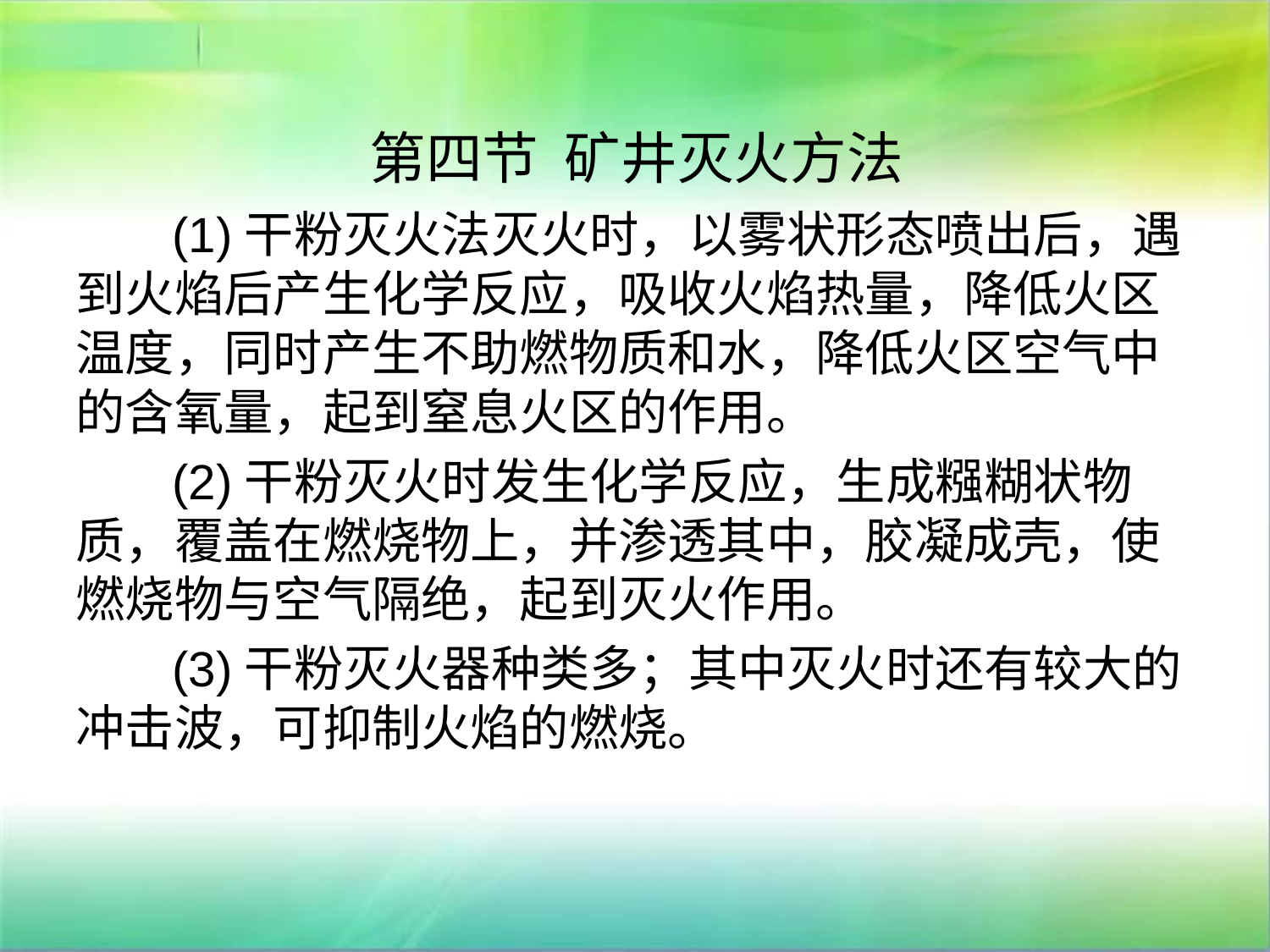

# 第四节  矿井灭火方法
       (1)干粉灭火法灭火时，以雾状形态喷出后，遇到火焰后产生化学反应，吸收火焰热量，降低火区温度，同时产生不助燃物质和水，降低火区空气中的含氧量，起到窒息火区的作用。
       (2)干粉灭火时发生化学反应，生成糨糊状物质，覆盖在燃烧物上，并渗透其中，胶凝成壳，使燃烧物与空气隔绝，起到灭火作用。
       (3)干粉灭火器种类多；其中灭火时还有较大的冲击波，可抑制火焰的燃烧。